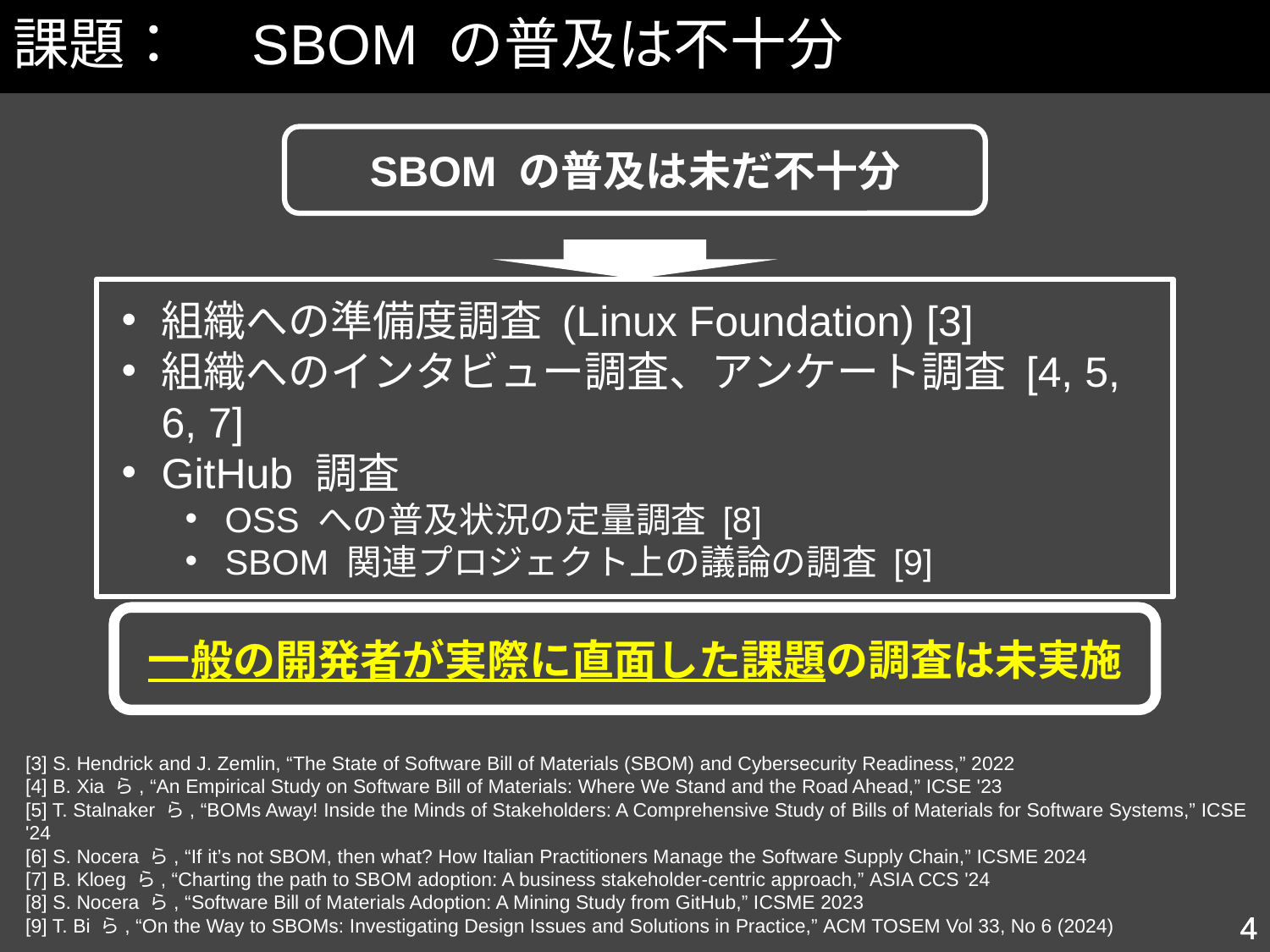

# 課題：　SBOM の普及は不十分
SBOM の普及は未だ不十分

組織への準備度調査 (Linux Foundation) [3]
組織へのインタビュー調査、アンケート調査 [4, 5, 6, 7]
GitHub 調査
OSS への普及状況の定量調査 [8]
SBOM 関連プロジェクト上の議論の調査 [9]
一般の開発者が実際に直面した課題の調査は未実施
[3] S. Hendrick and J. Zemlin, “The State of Software Bill of Materials (SBOM) and Cybersecurity Readiness,” 2022
[4] B. Xia ら, “An Empirical Study on Software Bill of Materials: Where We Stand and the Road Ahead,” ICSE '23
[5] T. Stalnaker ら, “BOMs Away! Inside the Minds of Stakeholders: A Comprehensive Study of Bills of Materials for Software Systems,” ICSE '24
[6] S. Nocera ら, “If it’s not SBOM, then what? How Italian Practitioners Manage the Software Supply Chain,” ICSME 2024
[7] B. Kloeg ら, “Charting the path to SBOM adoption: A business stakeholder-centric approach,” ASIA CCS '24
[8] S. Nocera ら, “Software Bill of Materials Adoption: A Mining Study from GitHub,” ICSME 2023
[9] T. Bi ら, “On the Way to SBOMs: Investigating Design Issues and Solutions in Practice,” ACM TOSEM Vol 33, No 6 (2024)